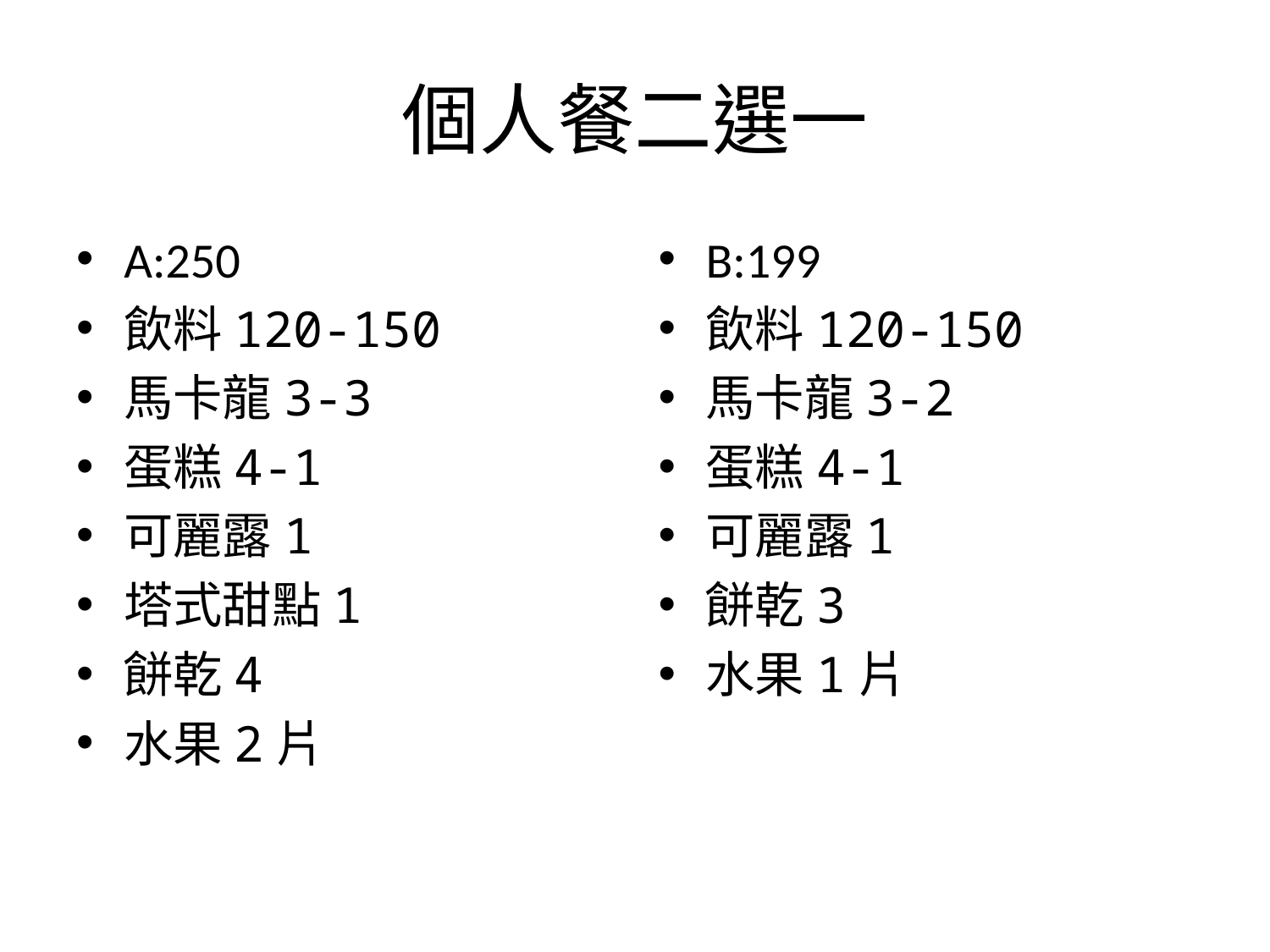

# 個人餐二選一
A:250
飲料120-150
馬卡龍3-3
蛋糕4-1
可麗露1
塔式甜點1
餅乾4
水果2片

B:199
飲料120-150
馬卡龍3-2
蛋糕4-1
可麗露1
餅乾3
水果1片